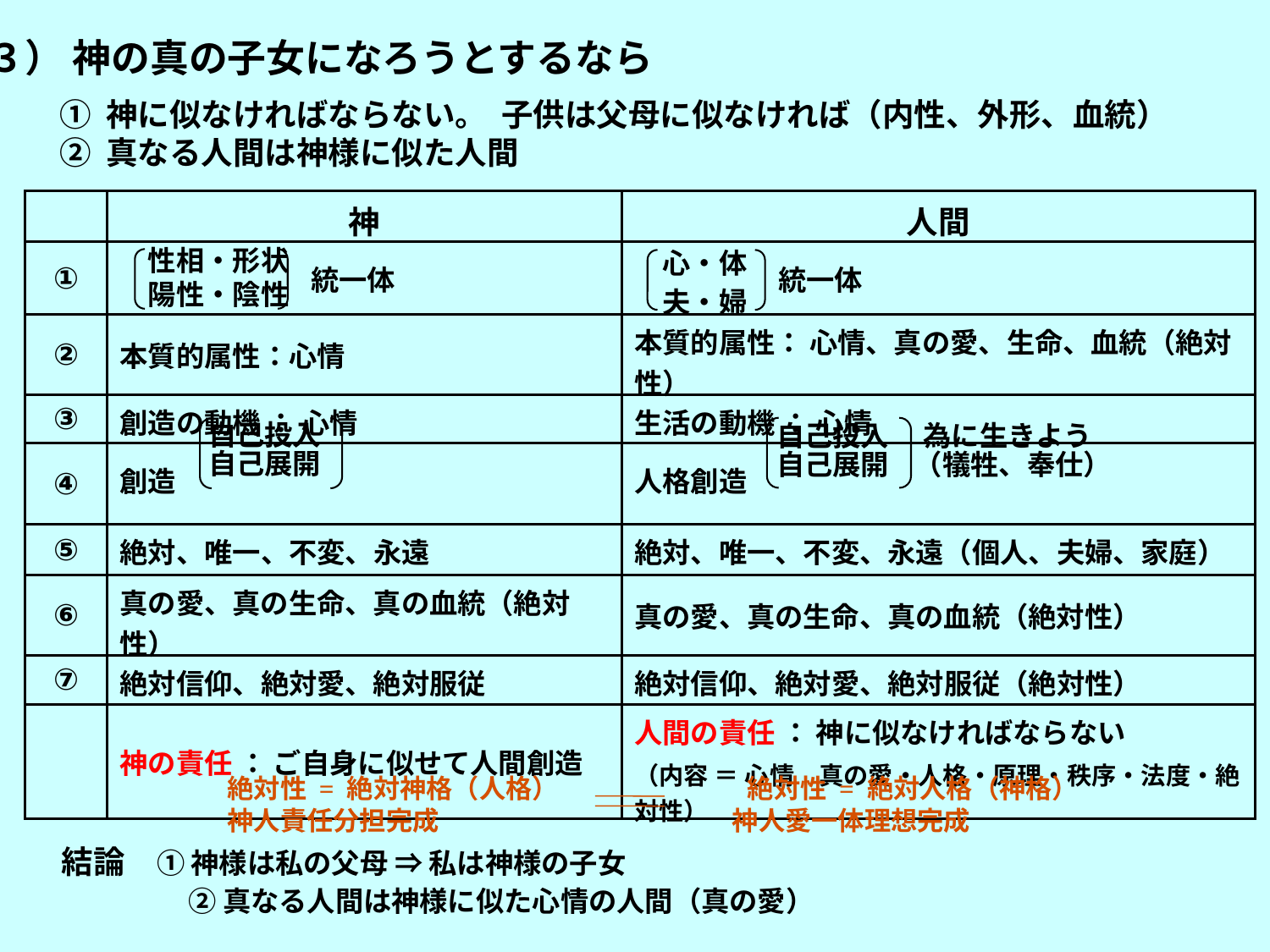

３） 神の真の子女になろうとするなら
① 神に似なければならない。  子供は父母に似なければ（内性、外形、血統）
② 真なる人間は神様に似た人間
|  | 神 | 人間 |
| --- | --- | --- |
| ① | 性相・形状 　陽性・陰性 | 心・体 　 　夫・婦 |
| ② | 本質的属性：心情 | 本質的属性： 心情、真の愛、生命、血統（絶対性） |
| ③ | 創造の動機 ： 心情 | 生活の動機 ： 心情 |
| ④ | 創造 | 人格創造 |
| ⑤ | 絶対、唯一、不変、永遠 | 絶対、唯一、不変、永遠（個人、夫婦、家庭） |
| ⑥ | 真の愛、真の生命、真の血統（絶対性） | 真の愛、真の生命、真の血統（絶対性） |
| ⑦ | 絶対信仰、絶対愛、絶対服従 | 絶対信仰、絶対愛、絶対服従（絶対性） |
|  | 神の責任 ： ご自身に似せて人間創造 | 人間の責任 ： 神に似なければならない （内容 ＝ 心情　真の愛・人格・原理・秩序・法度・絶対性） |

統一体
統一体

自己投入
自己展開
自己投入　 為に生きよう
自己展開    （犠牲、奉仕）
絶対性 = 絶対神格（人格）
神人責任分担完成                         　                    神人愛一体理想完成

絶対性 = 絶対人格（神格）
結論　① 神様は私の父母 ⇒ 私は神様の子女
　　　　② 真なる人間は神様に似た心情の人間（真の愛）